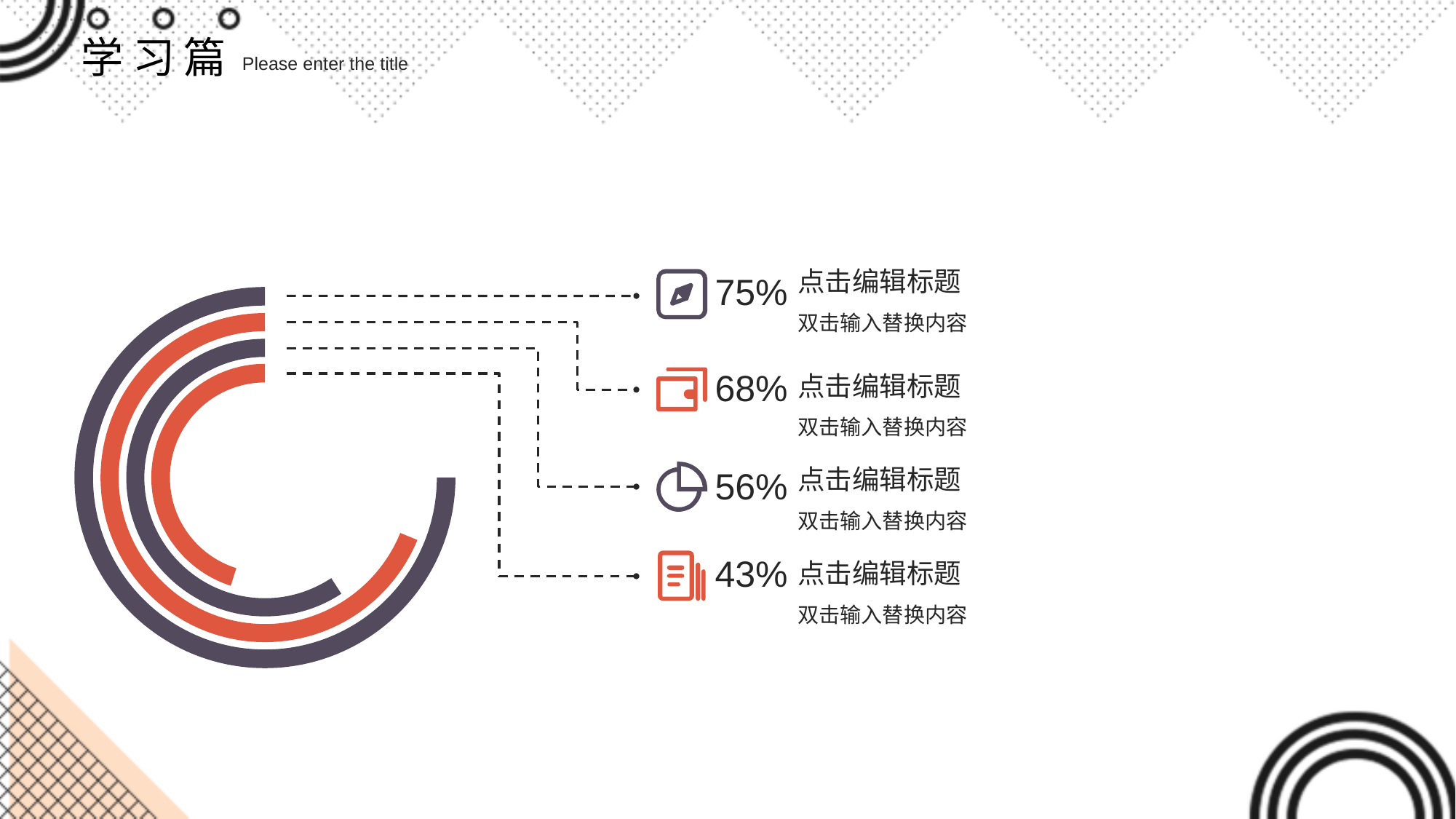

学习篇
Please enter the title
点击编辑标题
75%

双击输入替换内容

68%

点击编辑标题

双击输入替换内容

56%
点击编辑标题

双击输入替换内容
43%

点击编辑标题
双击输入替换内容